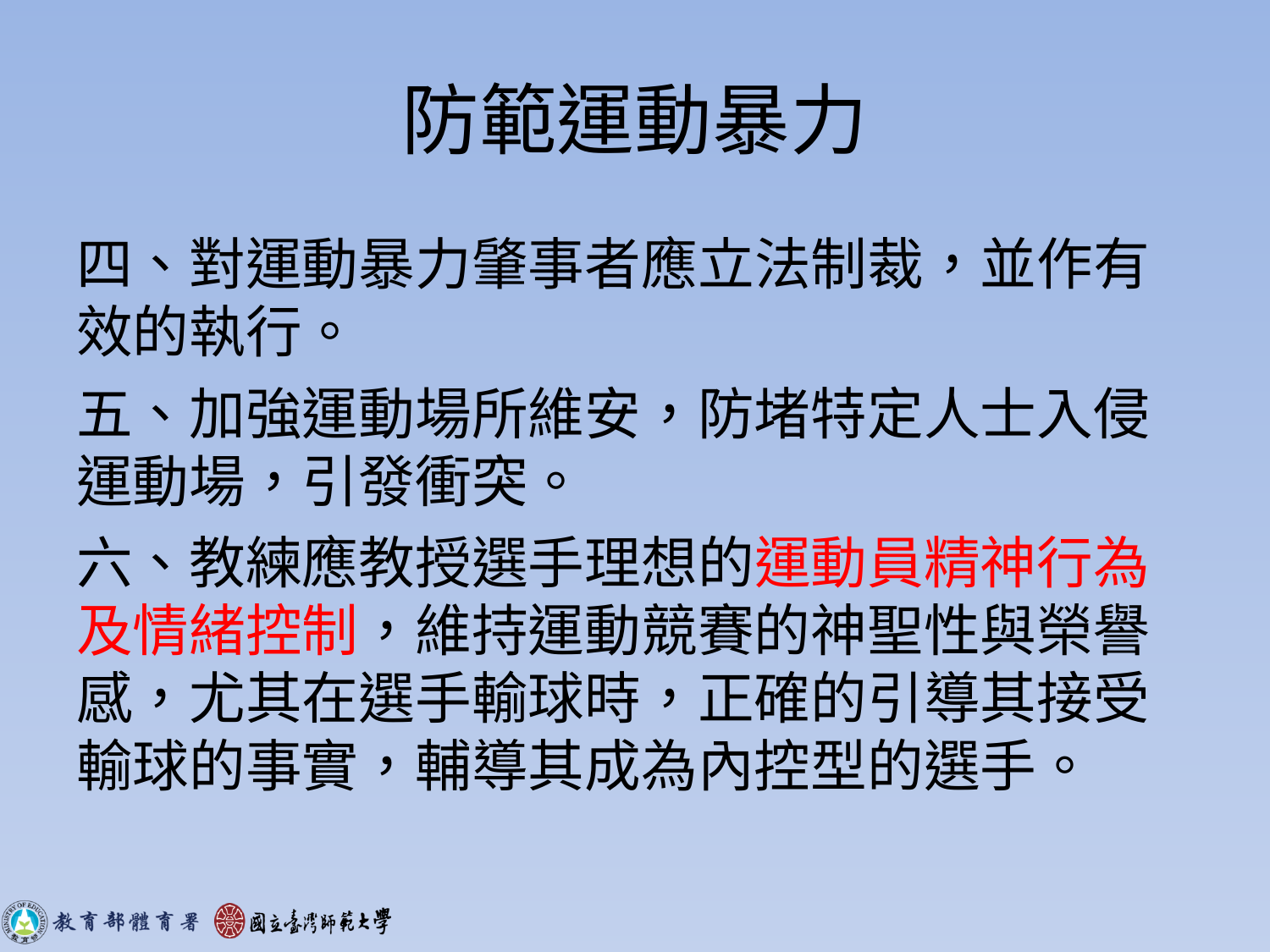

# 防範運動暴力
四、對運動暴力肇事者應立法制裁，並作有效的執行。
五、加強運動場所維安，防堵特定人士入侵運動場，引發衝突。
六、教練應教授選手理想的運動員精神行為及情緒控制，維持運動競賽的神聖性與榮譽感，尤其在選手輸球時，正確的引導其接受輸球的事實，輔導其成為內控型的選手。